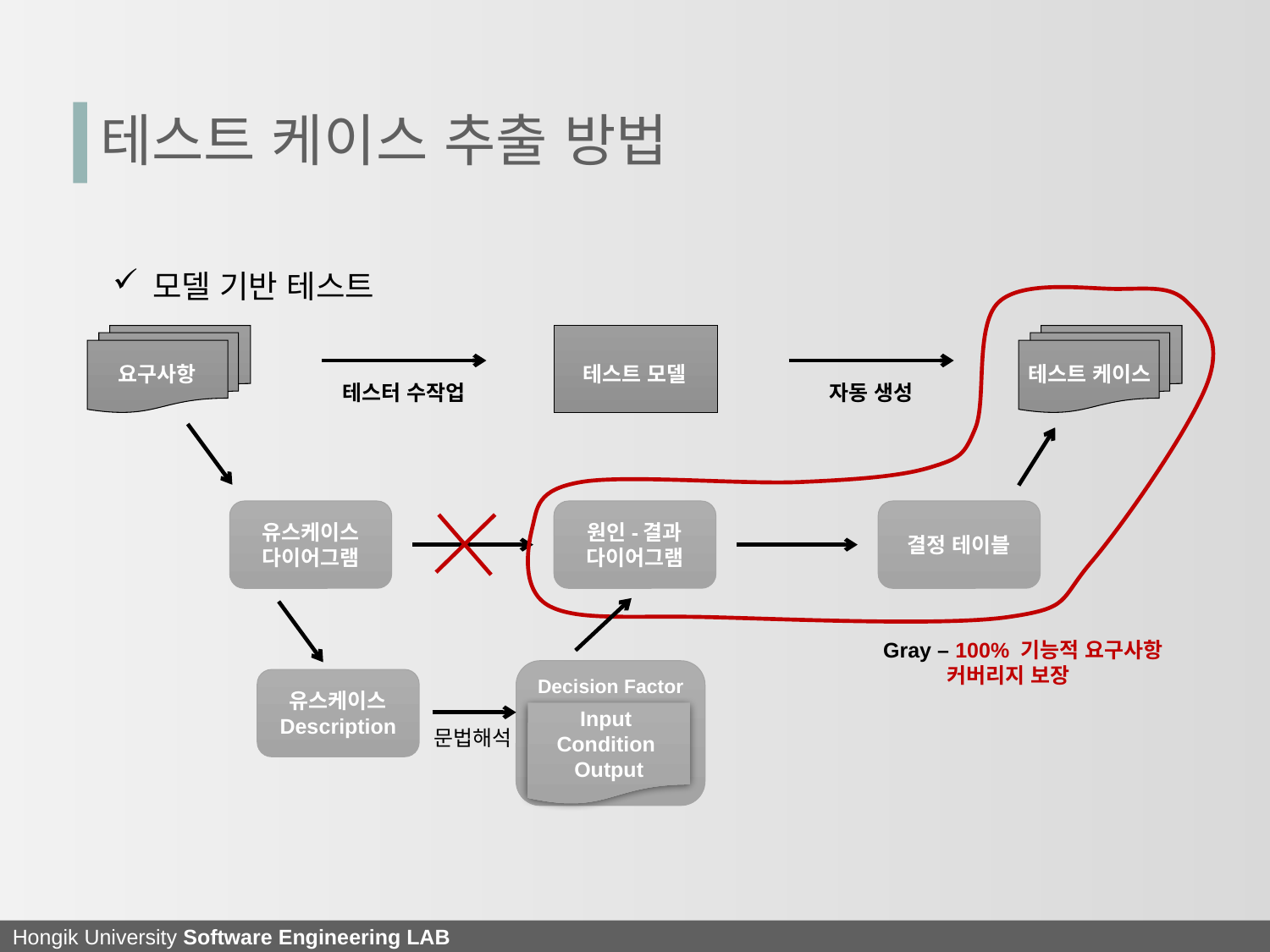

# 테스트 케이스 추출 방법
모델 기반 테스트

요구사항
테스트 모델
테스트 케이스
테스터 수작업
자동 생성
유스케이스
다이어그램
원인-결과
다이어그램
결정 테이블
Gray – 100% 기능적 요구사항
          커버리지 보장
Decision Factor
유스케이스
Description
Input  Condition  Output
문법해석